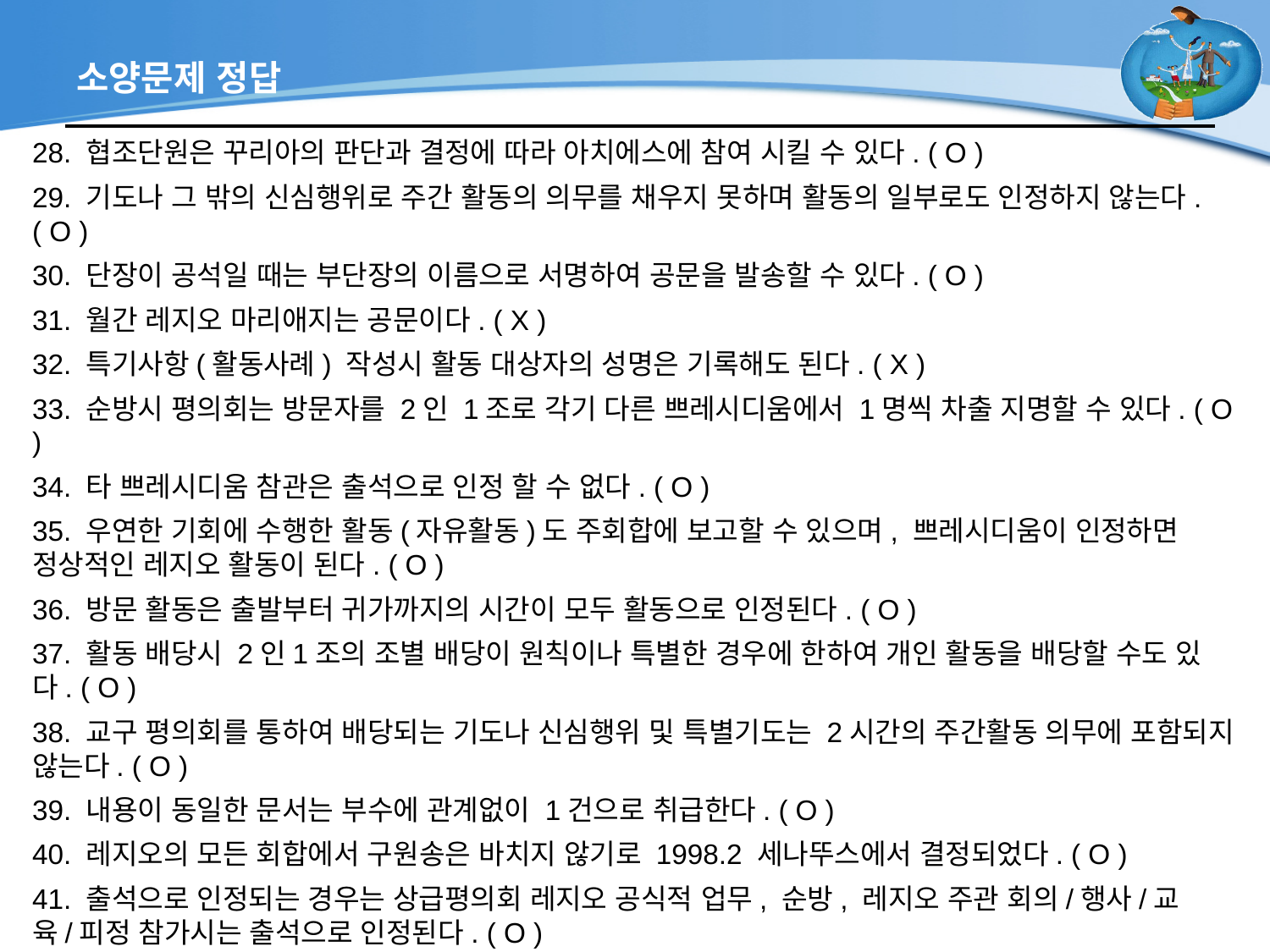

# 소양문제 정답
28. 협조단원은 꾸리아의 판단과 결정에 따라 아치에스에 참여 시킬 수 있다. ( O )
29. 기도나 그 밖의 신심행위로 주간 활동의 의무를 채우지 못하며 활동의 일부로도 인정하지 않는다.( O )
30. 단장이 공석일 때는 부단장의 이름으로 서명하여 공문을 발송할 수 있다. ( O )
31. 월간 레지오 마리애지는 공문이다. ( X )
32. 특기사항(활동사례) 작성시 활동 대상자의 성명은 기록해도 된다. ( X )
33. 순방시 평의회는 방문자를 2인 1조로 각기 다른 쁘레시디움에서 1명씩 차출 지명할 수 있다. ( O )
34. 타 쁘레시디움 참관은 출석으로 인정 할 수 없다. ( O )
35. 우연한 기회에 수행한 활동(자유활동)도 주회합에 보고할 수 있으며, 쁘레시디움이 인정하면 정상적인 레지오 활동이 된다. ( O )
36. 방문 활동은 출발부터 귀가까지의 시간이 모두 활동으로 인정된다. ( O )
37. 활동 배당시 2인1조의 조별 배당이 원칙이나 특별한 경우에 한하여 개인 활동을 배당할 수도 있다. ( O )
38. 교구 평의회를 통하여 배당되는 기도나 신심행위 및 특별기도는 2시간의 주간활동 의무에 포함되지 않는다. ( O )
39. 내용이 동일한 문서는 부수에 관계없이 1건으로 취급한다. ( O )
40. 레지오의 모든 회합에서 구원송은 바치지 않기로 1998.2 세나뚜스에서 결정되었다. ( O )
41. 출석으로 인정되는 경우는 상급평의회 레지오 공식적 업무, 순방, 레지오 주관 회의/행사/교육/피정 참가시는 출석으로 인정된다. ( O )